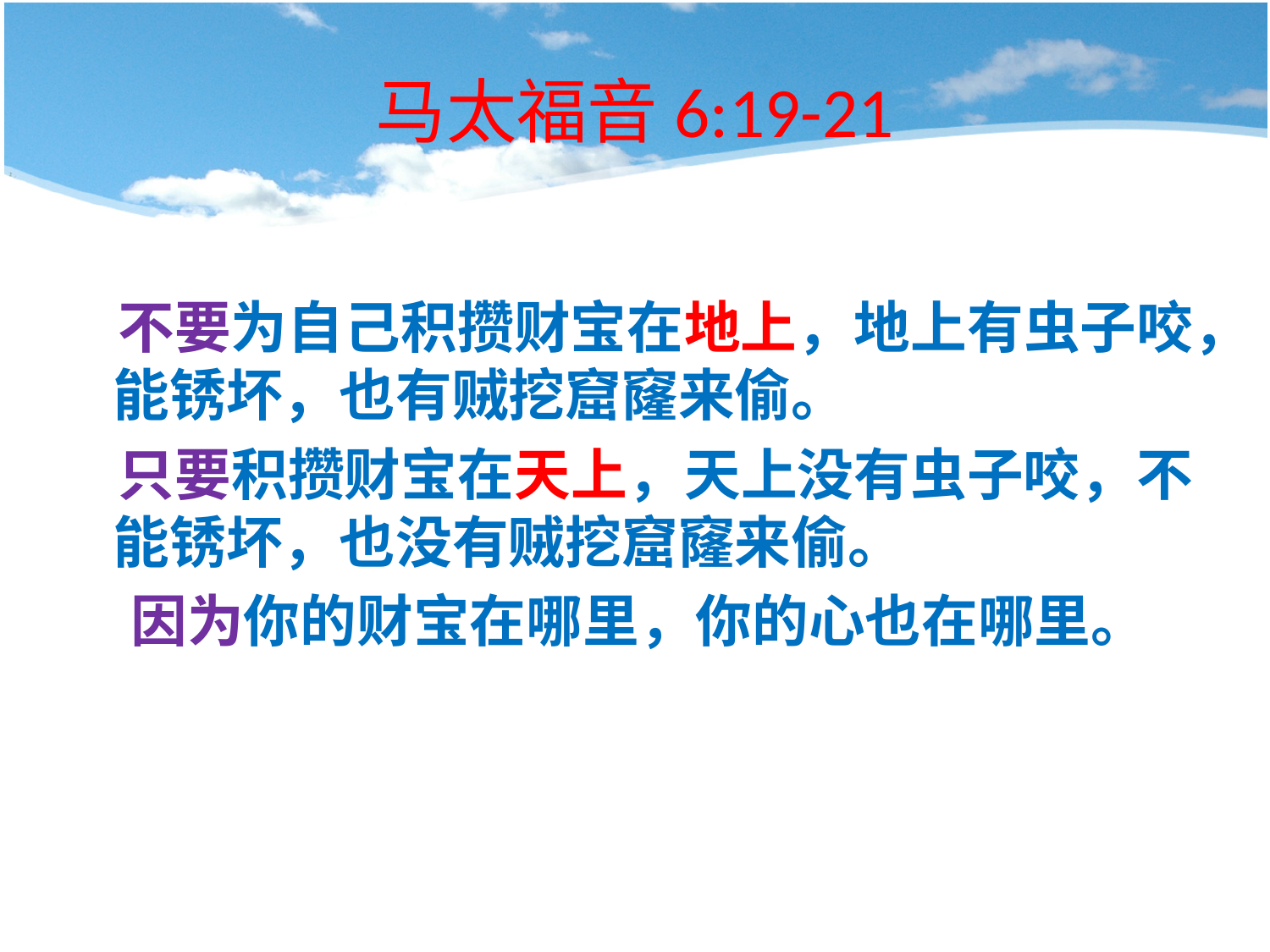

# 马太福音6:19-21
   不要为自己积攒财宝在地上，地上有虫子咬，能锈坏，也有贼挖窟窿来偷。
   只要积攒财宝在天上，天上没有虫子咬，不能锈坏，也没有贼挖窟窿来偷。
    因为你的财宝在哪里，你的心也在哪里。